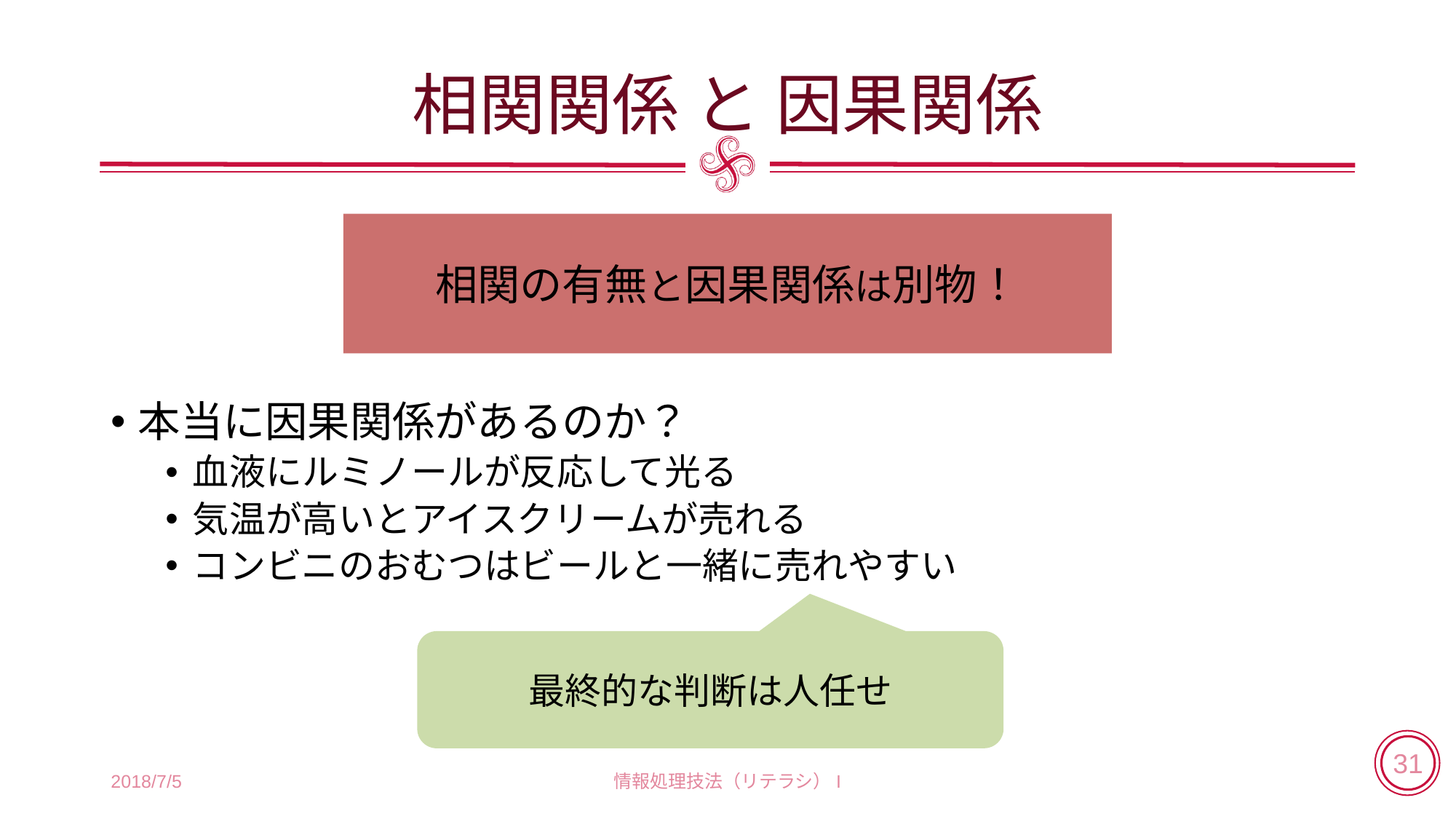

# 相関関係 と 因果関係
相関の有無と因果関係は別物！
本当に因果関係があるのか？
血液にルミノールが反応して光る
気温が高いとアイスクリームが売れる
コンビニのおむつはビールと一緒に売れやすい

最終的な判断は人任せ
2018/7/5
情報処理技法（リテラシ）I